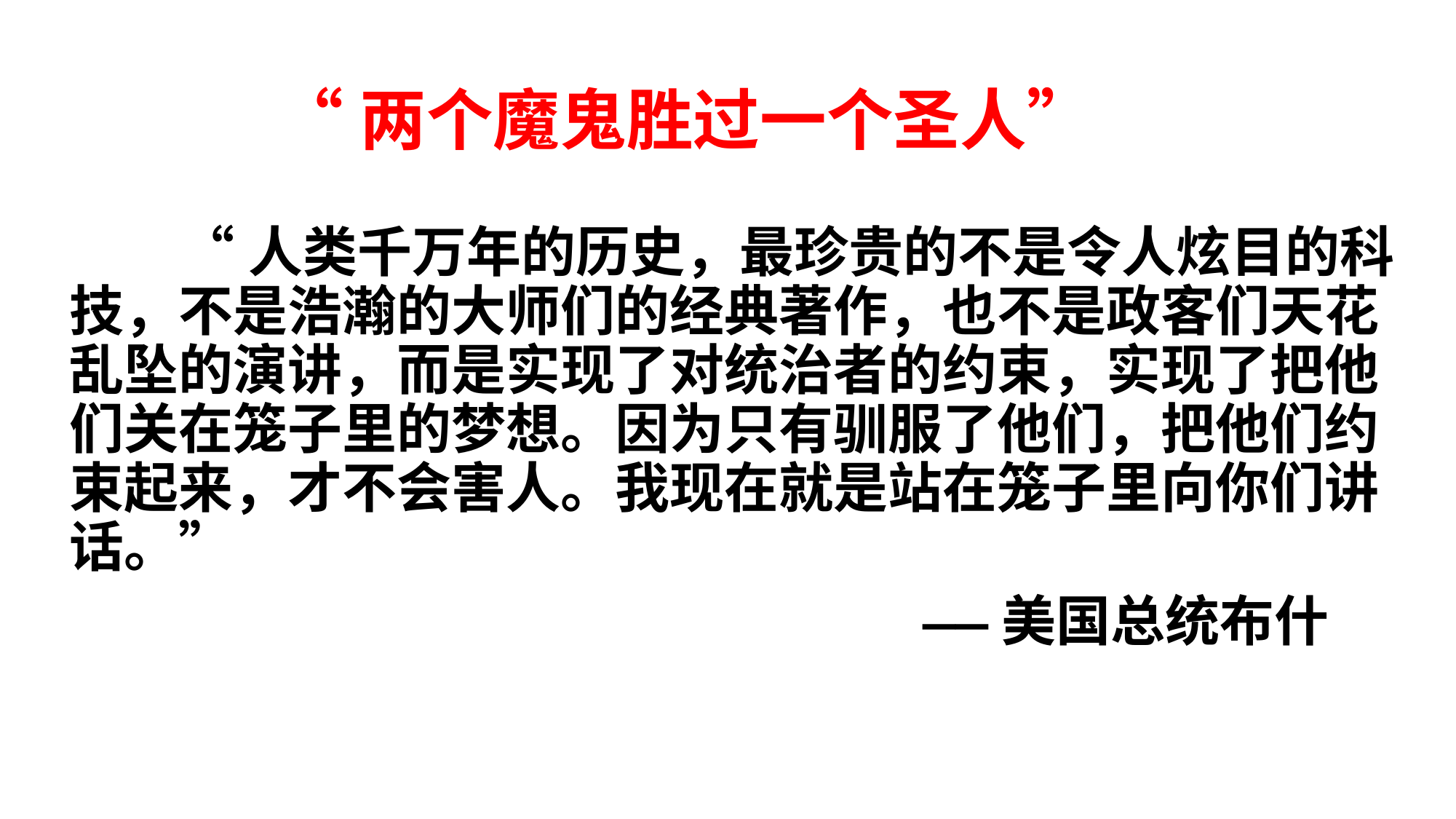

# “两个魔鬼胜过一个圣人”
         “人类千万年的历史，最珍贵的不是令人炫目的科技，不是浩瀚的大师们的经典著作，也不是政客们天花乱坠的演讲，而是实现了对统治者的约束，实现了把他们关在笼子里的梦想。因为只有驯服了他们，把他们约束起来，才不会害人。我现在就是站在笼子里向你们讲话。”
                                                                     ——美国总统布什